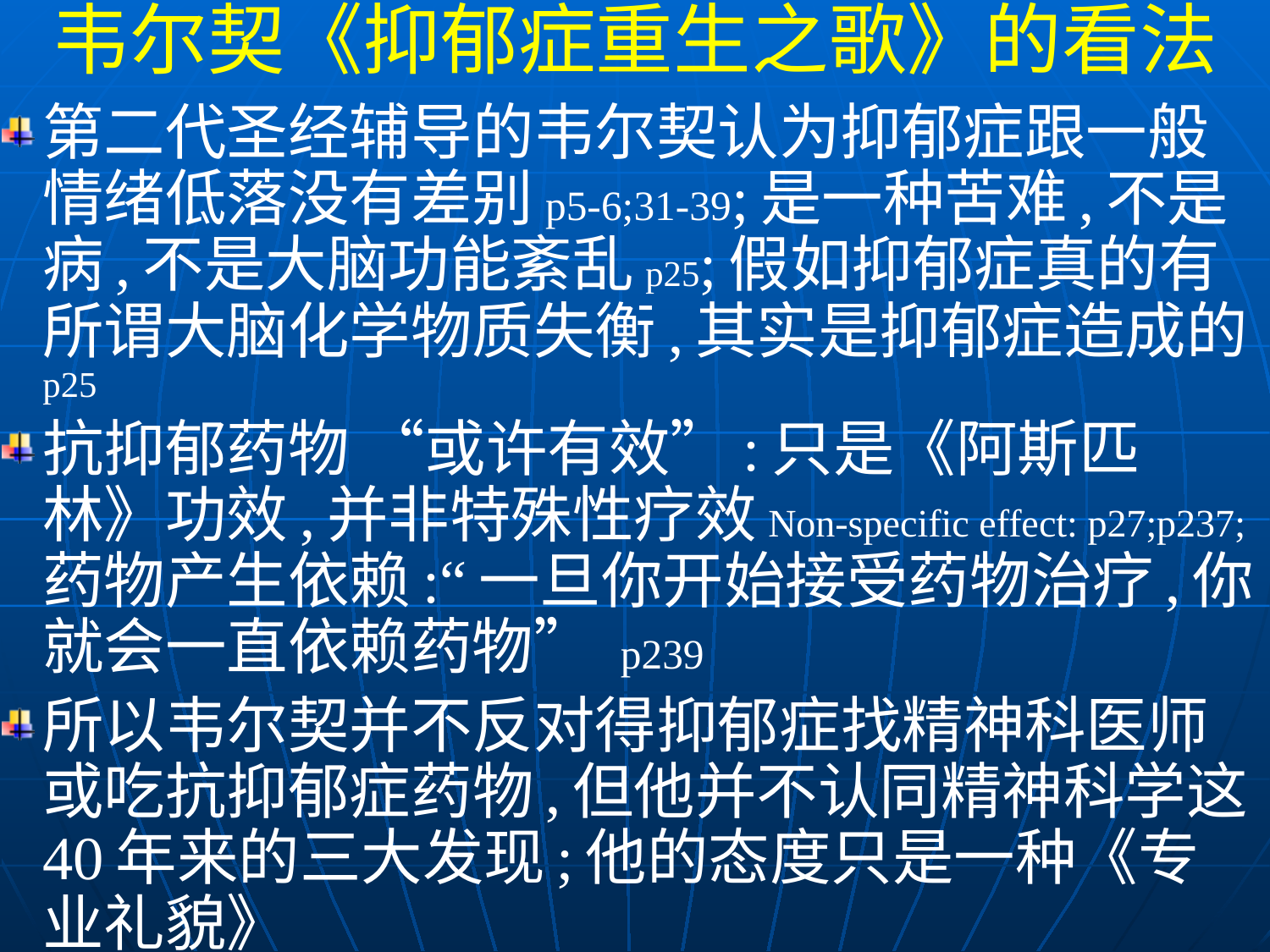

韦尔契《抑郁症重生之歌》的看法
第二代圣经辅导的韦尔契认为抑郁症跟一般情绪低落没有差别p5-6;31-39;是一种苦难,不是病,不是大脑功能紊乱p25;假如抑郁症真的有所谓大脑化学物质失衡,其实是抑郁症造成的p25
抗抑郁药物 “或许有效”:只是《阿斯匹林》功效,并非特殊性疗效Non-specific effect: p27;p237;药物产生依赖:“一旦你开始接受药物治疗,你就会一直依赖药物” p239
所以韦尔契并不反对得抑郁症找精神科医师或吃抗抑郁症药物,但他并不认同精神科学这40年来的三大发现;他的态度只是一种《专业礼貌》